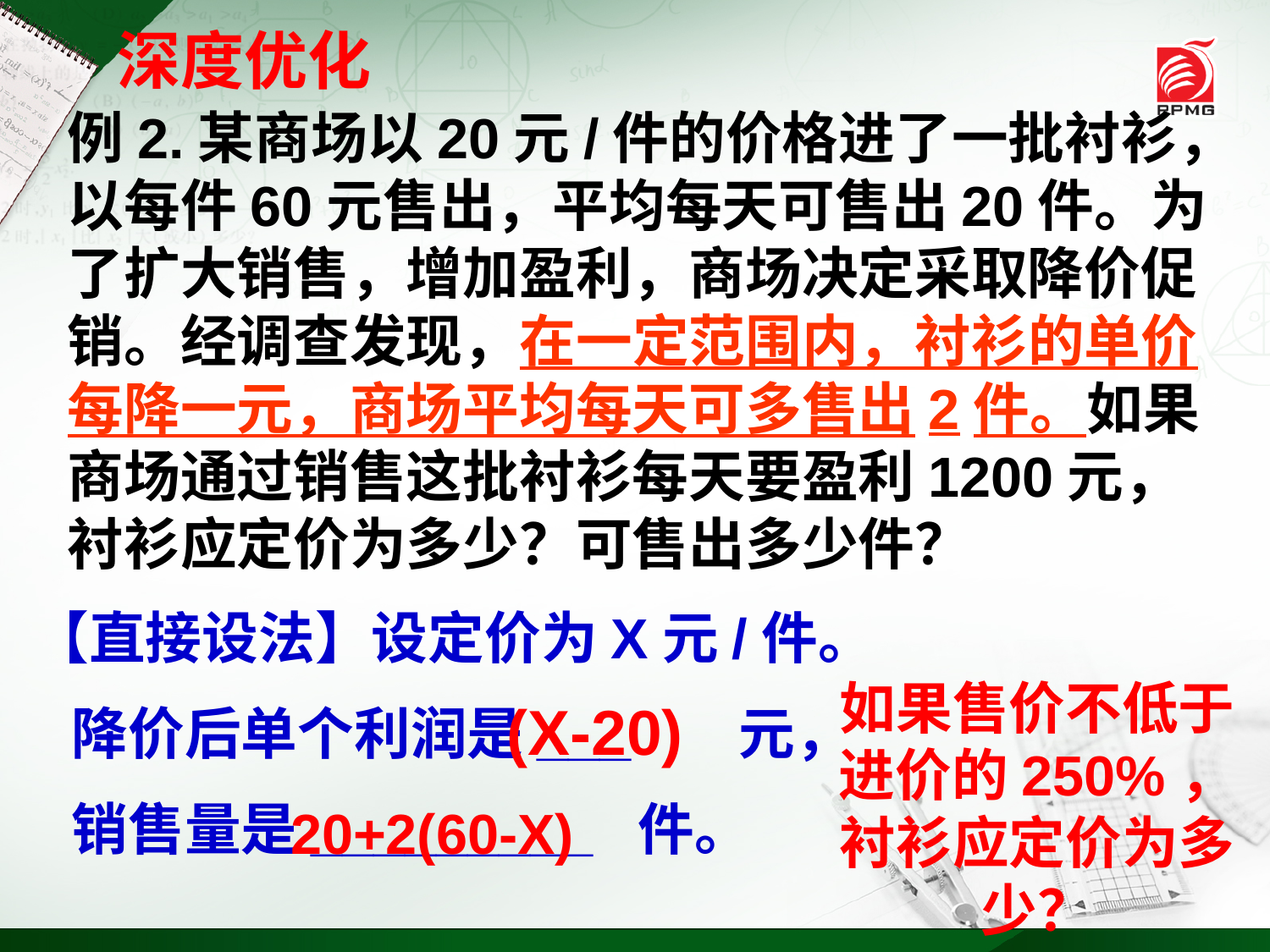

深度优化
例2.某商场以20元/件的价格进了一批衬衫，以每件60元售出，平均每天可售出20件。为了扩大销售，增加盈利，商场决定采取降价促销。经调查发现，在一定范围内，衬衫的单价每降一元，商场平均每天可多售出2件。如果商场通过销售这批衬衫每天要盈利1200元，衬衫应定价为多少？可售出多少件？
【直接设法】设定价为X元/件。
  降价后单个利润是___      元，
  销售量是_________  件。
如果售价不低于进价的250%，衬衫应定价为多少？
(X-20)

20+2(60-X)